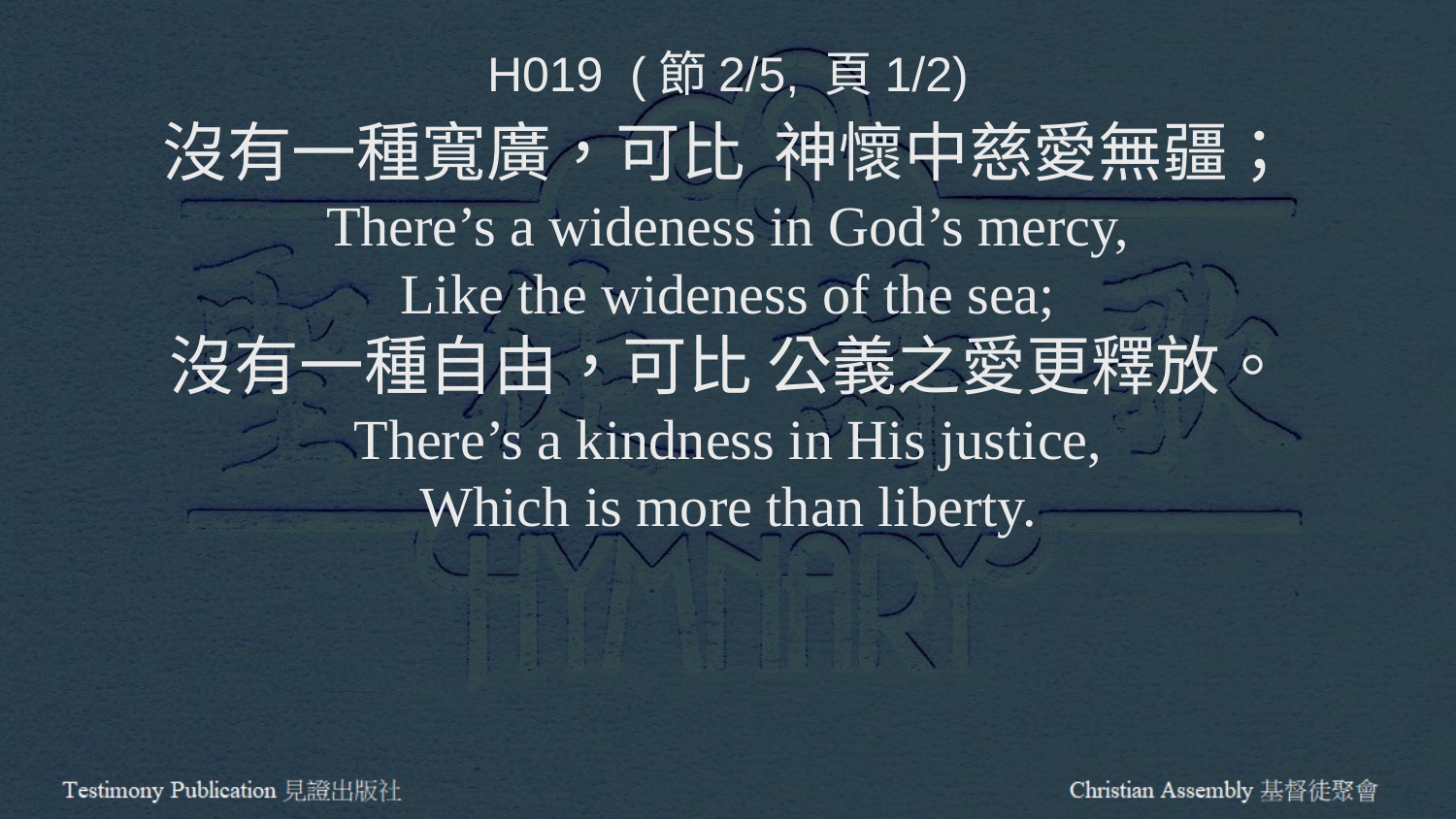

H019  (節2/5, 頁1/2)
沒有一種寬廣，可比  神懷中慈愛無疆；
There’s a wideness in God’s mercy,
Like the wideness of the sea;
沒有一種自由，可比 公義之愛更釋放。
There’s a kindness in His justice,
Which is more than liberty.